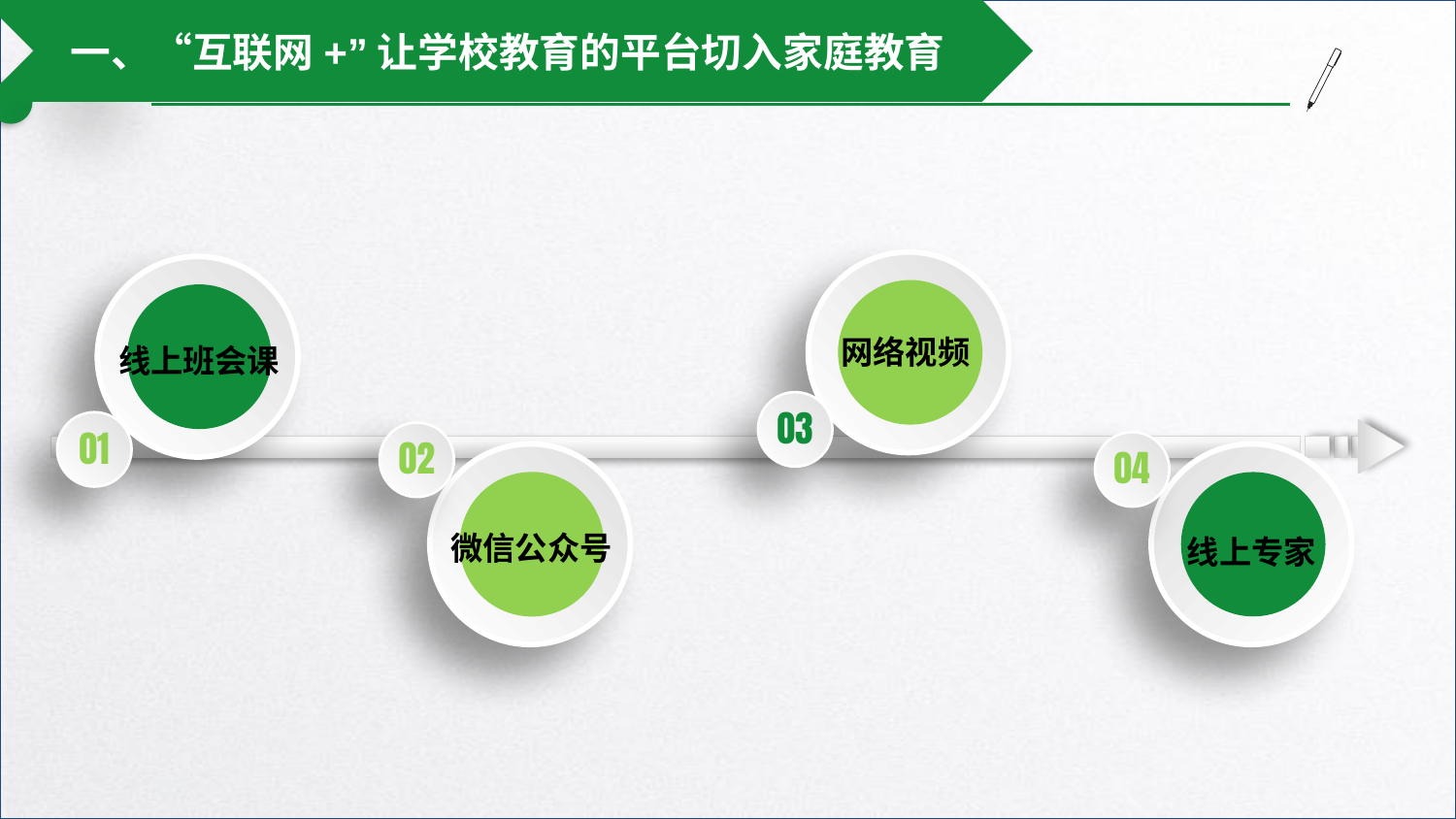

一、“互联网+”让学校教育的平台切入家庭教育

网络视频

线上班会课
03
01

02
04

微信公众号

线上专家